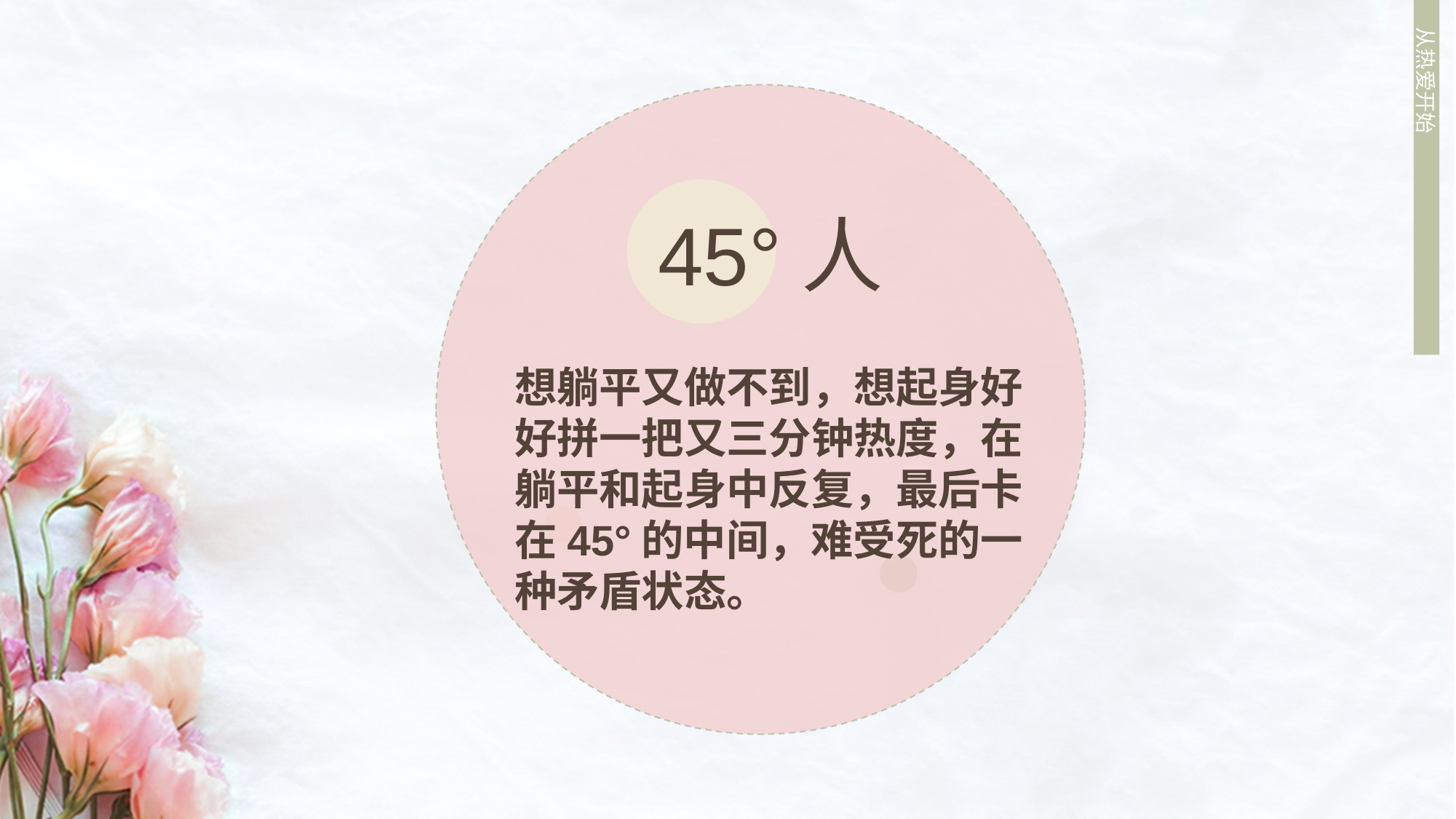

从热爱开始

45°人
想躺平又做不到，想起身好好拼一把又三分钟热度，在躺平和起身中反复，最后卡在45°的中间，难受死的一种矛盾状态。